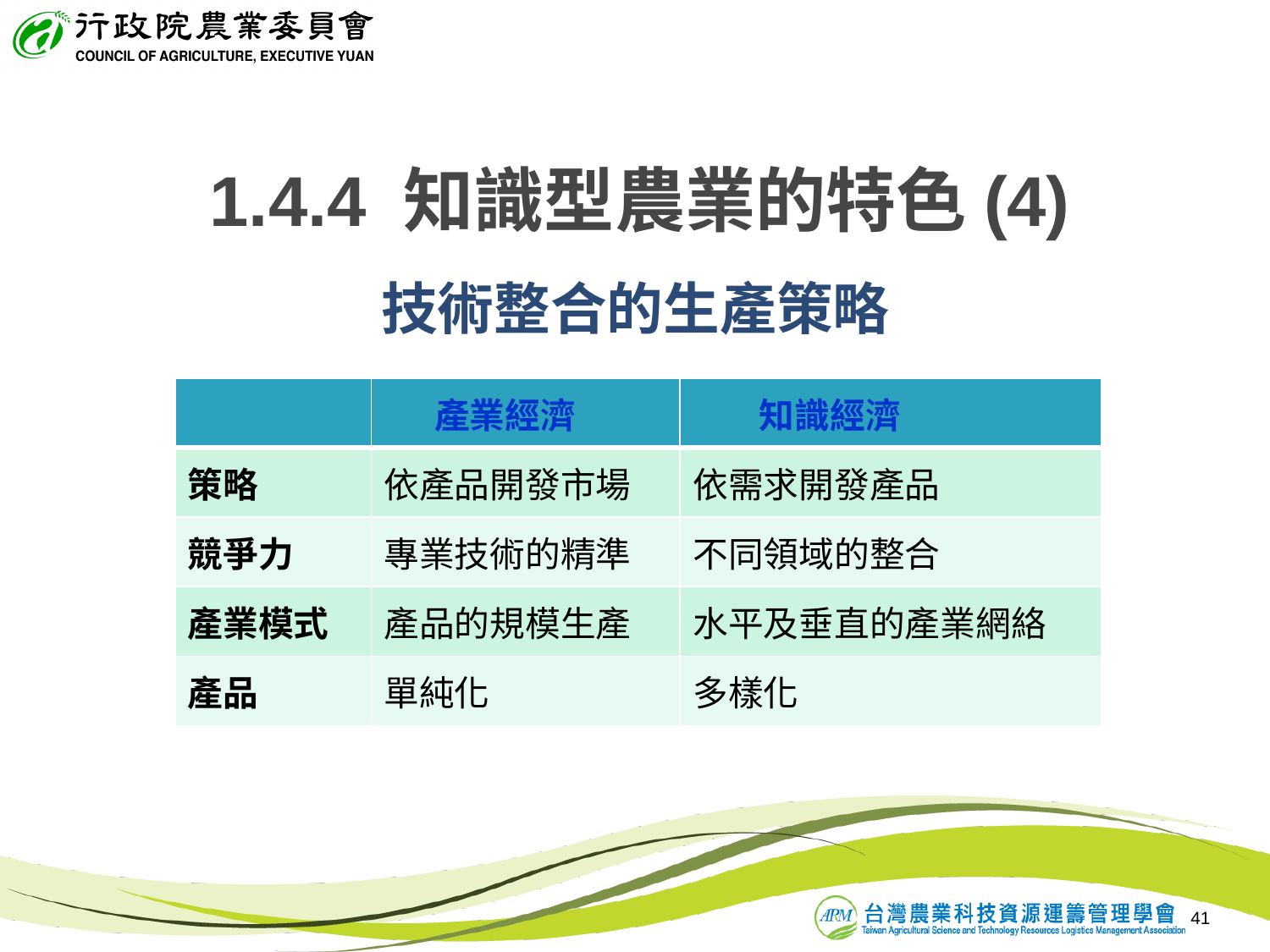

1.4.4 知識型農業的特色(4)
技術整合的生產策略
|  | 產業經濟 | 知識經濟 |
| --- | --- | --- |
| 策略 | 依產品開發市場 | 依需求開發產品 |
| 競爭力 | 專業技術的精準 | 不同領域的整合 |
| 產業模式 | 產品的規模生產 | 水平及垂直的產業網絡 |
| 產品 | 單純化 | 多樣化 |
41